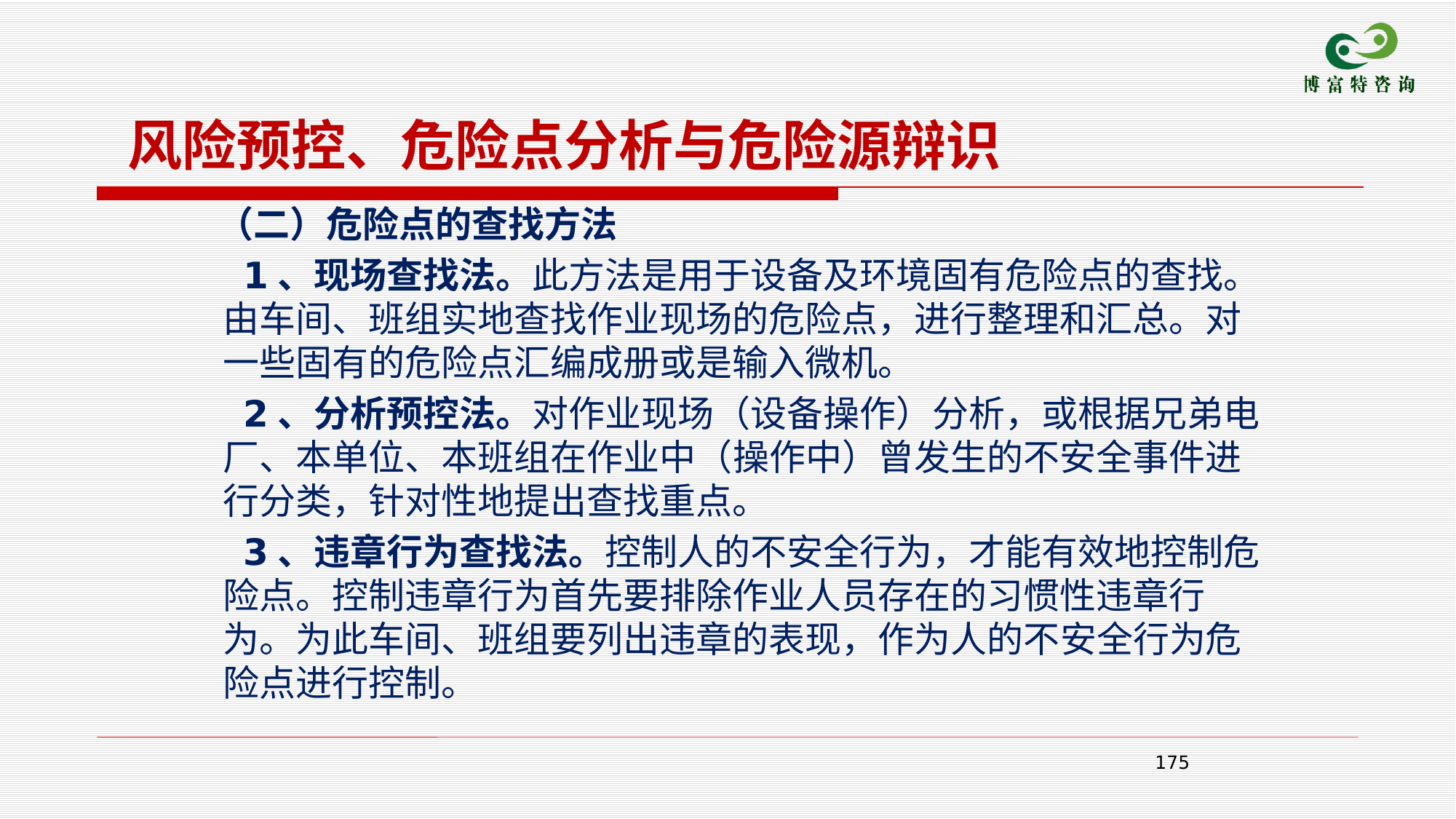

风险预控、危险点分析与危险源辩识
     （二）危险点的查找方法
      1、现场查找法。此方法是用于设备及环境固有危险点的查找。由车间、班组实地查找作业现场的危险点，进行整理和汇总。对一些固有的危险点汇编成册或是输入微机。
      2、分析预控法。对作业现场（设备操作）分析，或根据兄弟电厂、本单位、本班组在作业中（操作中）曾发生的不安全事件进行分类，针对性地提出查找重点。
      3、违章行为查找法。控制人的不安全行为，才能有效地控制危险点。控制违章行为首先要排除作业人员存在的习惯性违章行为。为此车间、班组要列出违章的表现，作为人的不安全行为危险点进行控制。

175